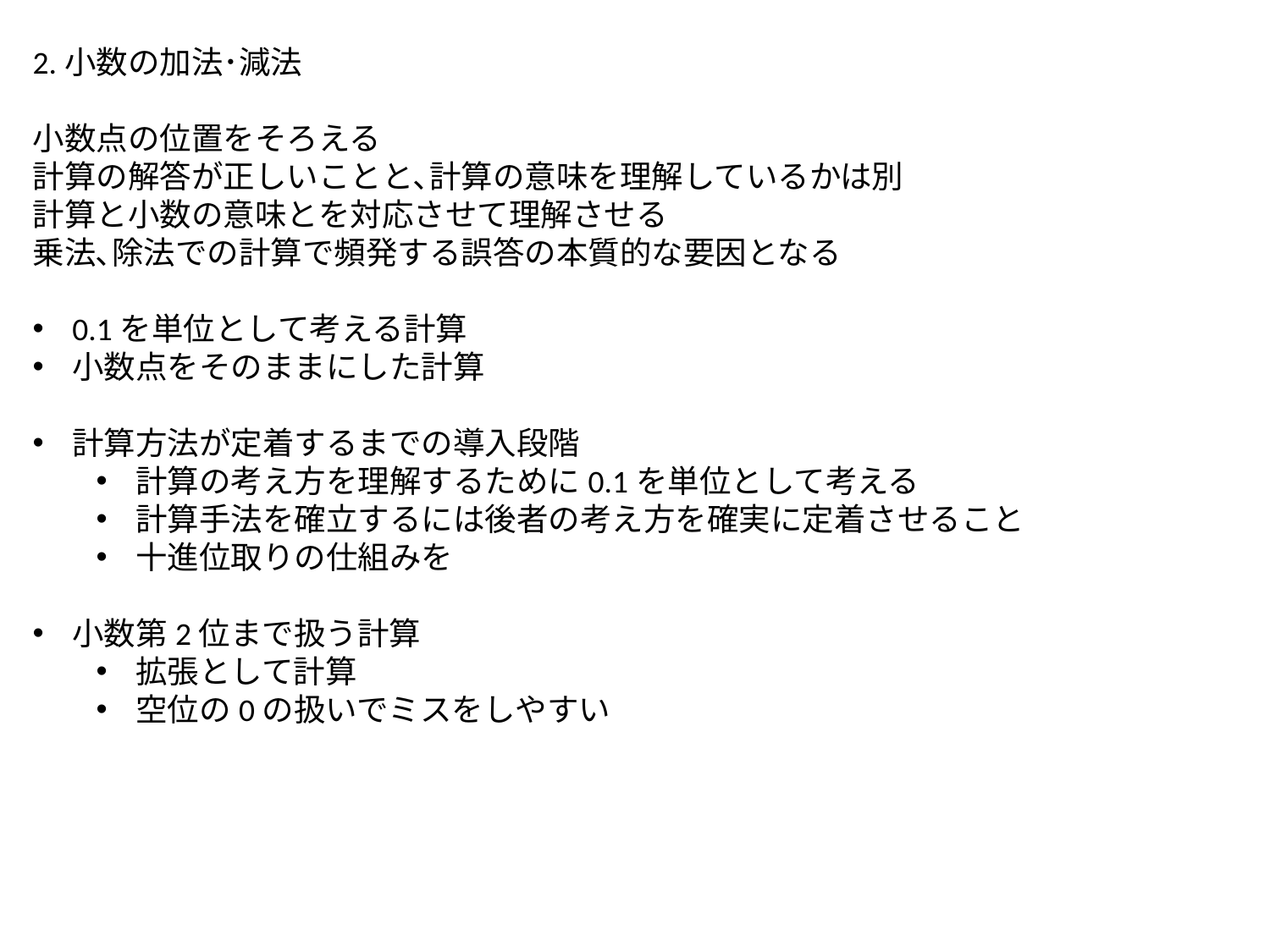

2.小数の加法･減法

小数点の位置をそろえる
計算の解答が正しいことと､計算の意味を理解しているかは別
計算と小数の意味とを対応させて理解させる
乗法､除法での計算で頻発する誤答の本質的な要因となる

0.1を単位として考える計算
小数点をそのままにした計算

計算方法が定着するまでの導入段階
計算の考え方を理解するために0.1を単位として考える
計算手法を確立するには後者の考え方を確実に定着させること
十進位取りの仕組みを

小数第2位まで扱う計算
拡張として計算
空位の0の扱いでミスをしやすい